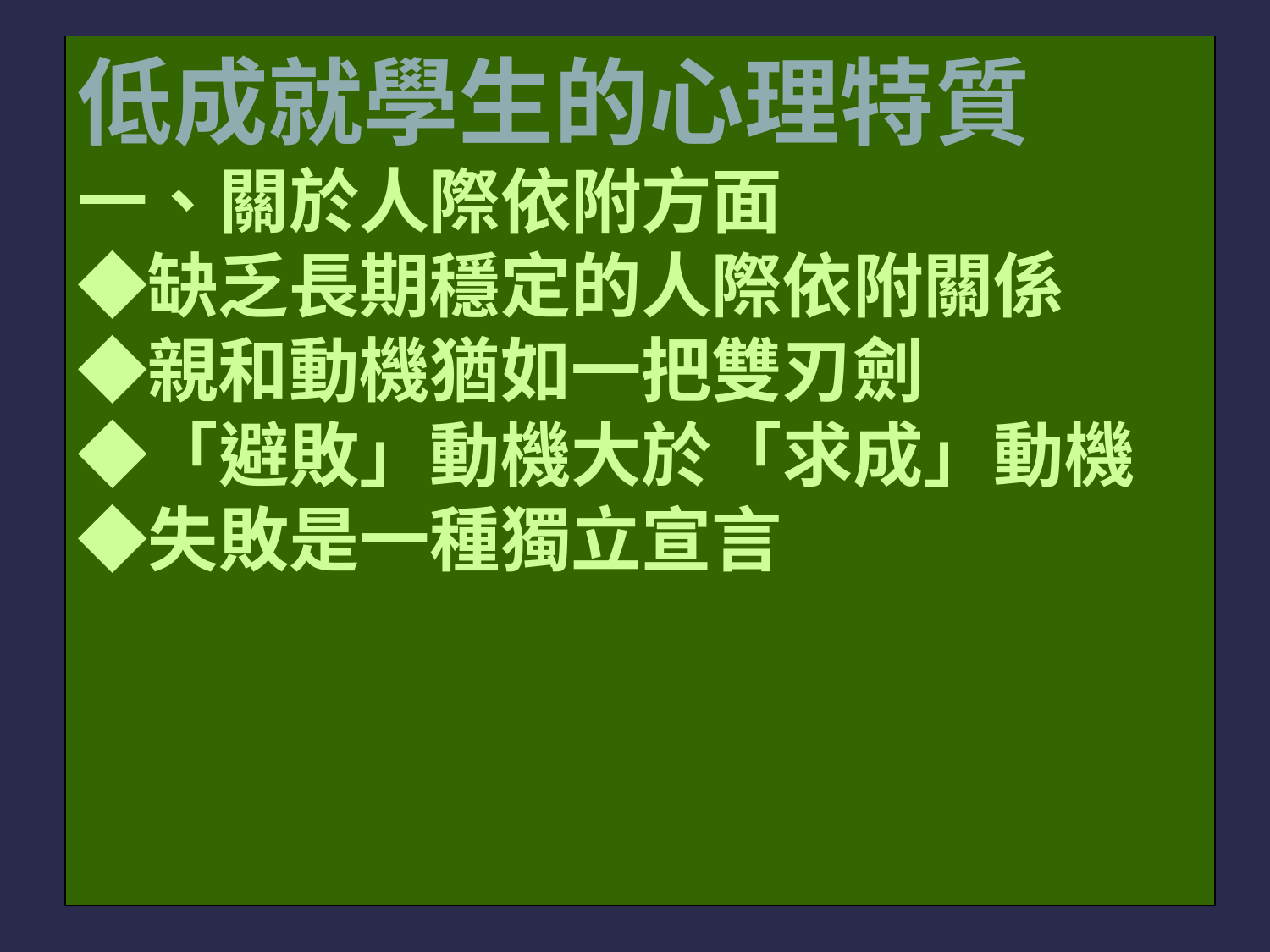

低成就學生的心理特質
一、關於人際依附方面
◆缺乏長期穩定的人際依附關係
◆親和動機猶如一把雙刃劍
◆「避敗」動機大於「求成」動機
◆失敗是一種獨立宣言